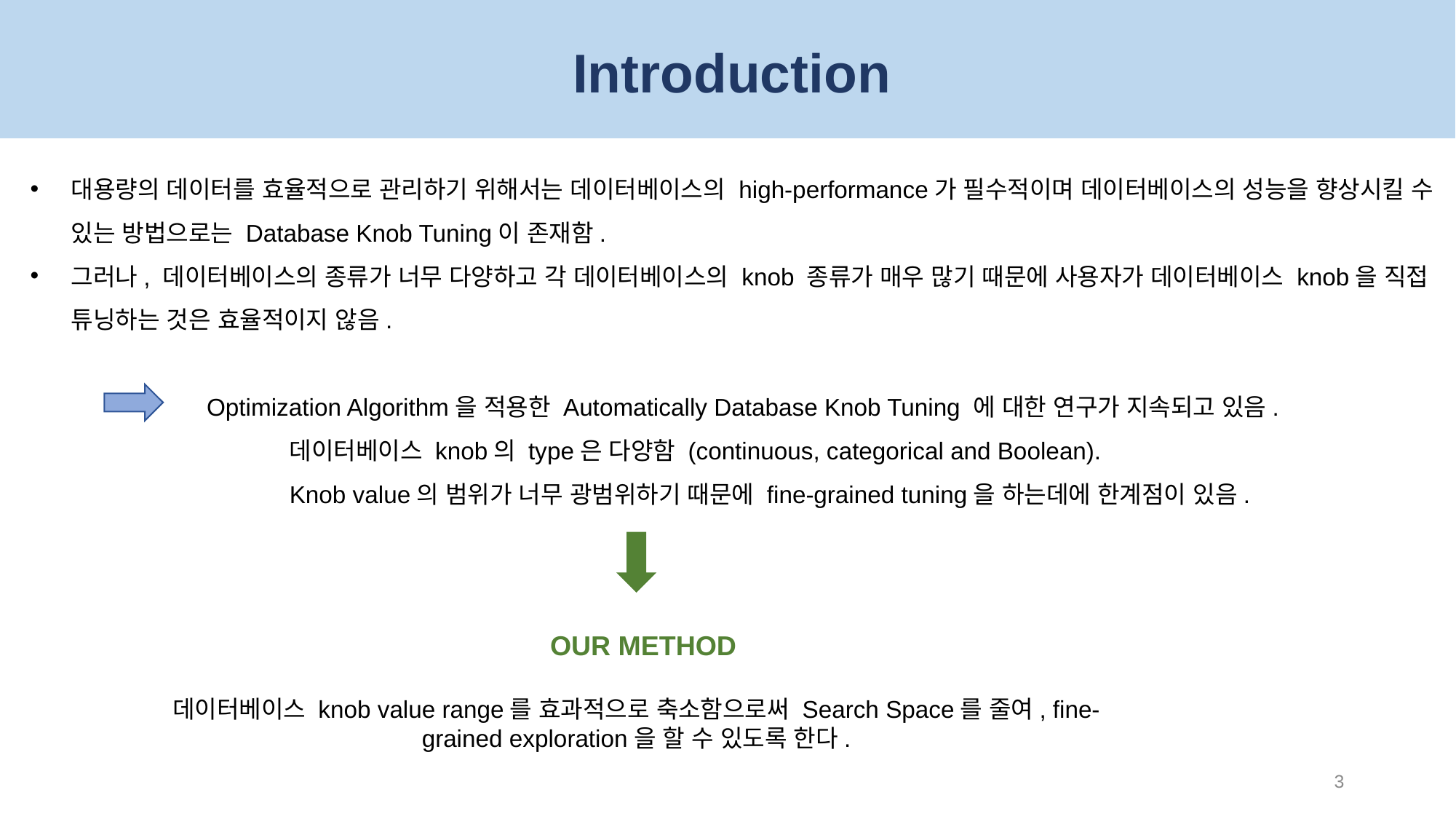

# Introduction
대용량의 데이터를 효율적으로 관리하기 위해서는 데이터베이스의 high-performance가 필수적이며 데이터베이스의 성능을 향상시킬 수 있는 방법으로는 Database Knob Tuning이 존재함.
그러나, 데이터베이스의 종류가 너무 다양하고 각 데이터베이스의 knob 종류가 매우 많기 때문에 사용자가 데이터베이스 knob을 직접 튜닝하는 것은 효율적이지 않음.

          Optimization Algorithm을 적용한 Automatically Database Knob Tuning 에 대한 연구가 지속되고 있음.
데이터베이스 knob의 type은 다양함 (continuous, categorical and Boolean).
Knob value의 범위가 너무 광범위하기 때문에 fine-grained tuning을 하는데에 한계점이 있음.

OUR METHOD

데이터베이스 knob value range를 효과적으로 축소함으로써 Search Space를 줄여, fine-grained exploration을 할 수 있도록 한다.
3